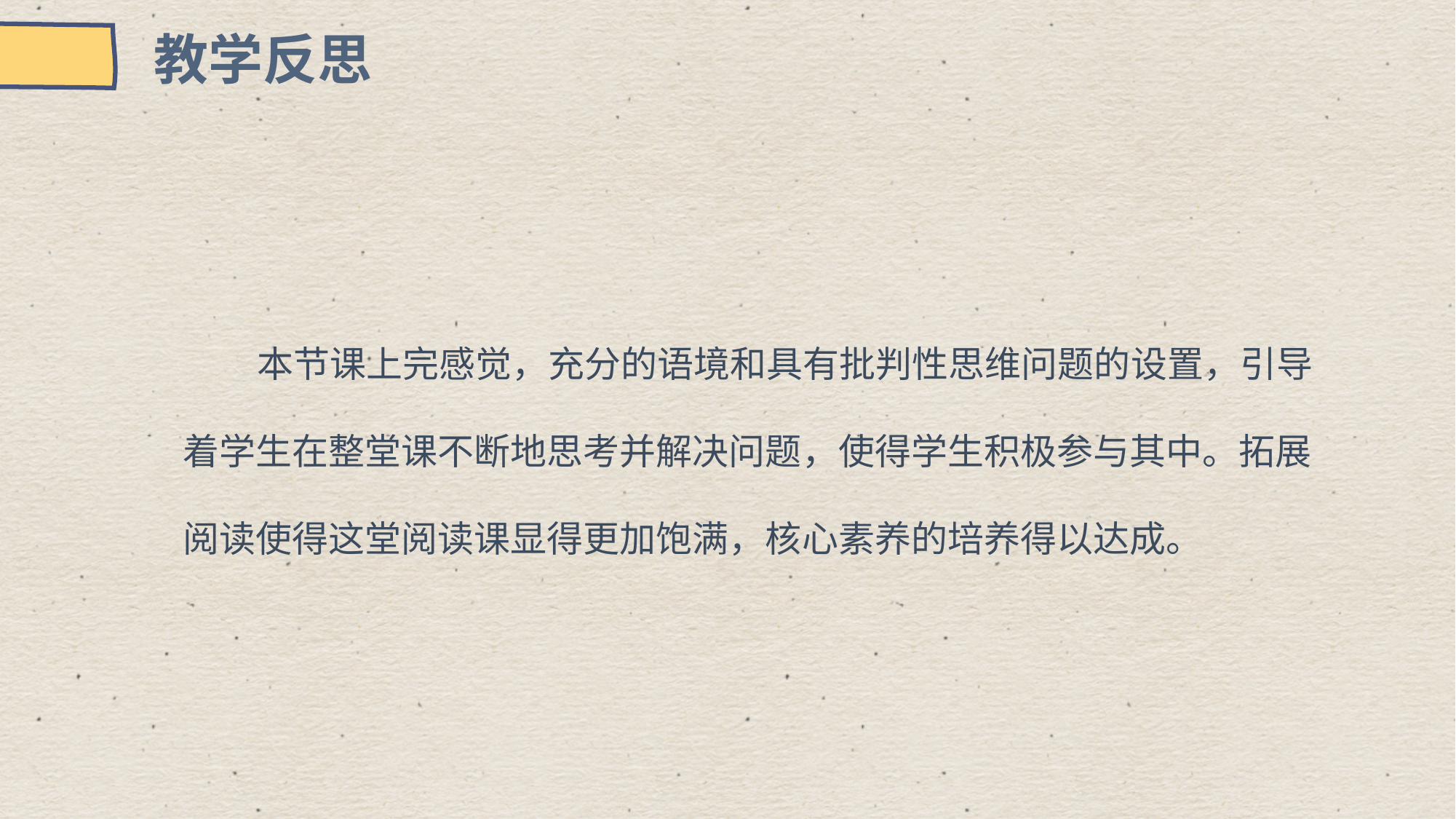

教学反思
        本节课上完感觉，充分的语境和具有批判性思维问题的设置，引导着学生在整堂课不断地思考并解决问题，使得学生积极参与其中。拓展阅读使得这堂阅读课显得更加饱满，核心素养的培养得以达成。